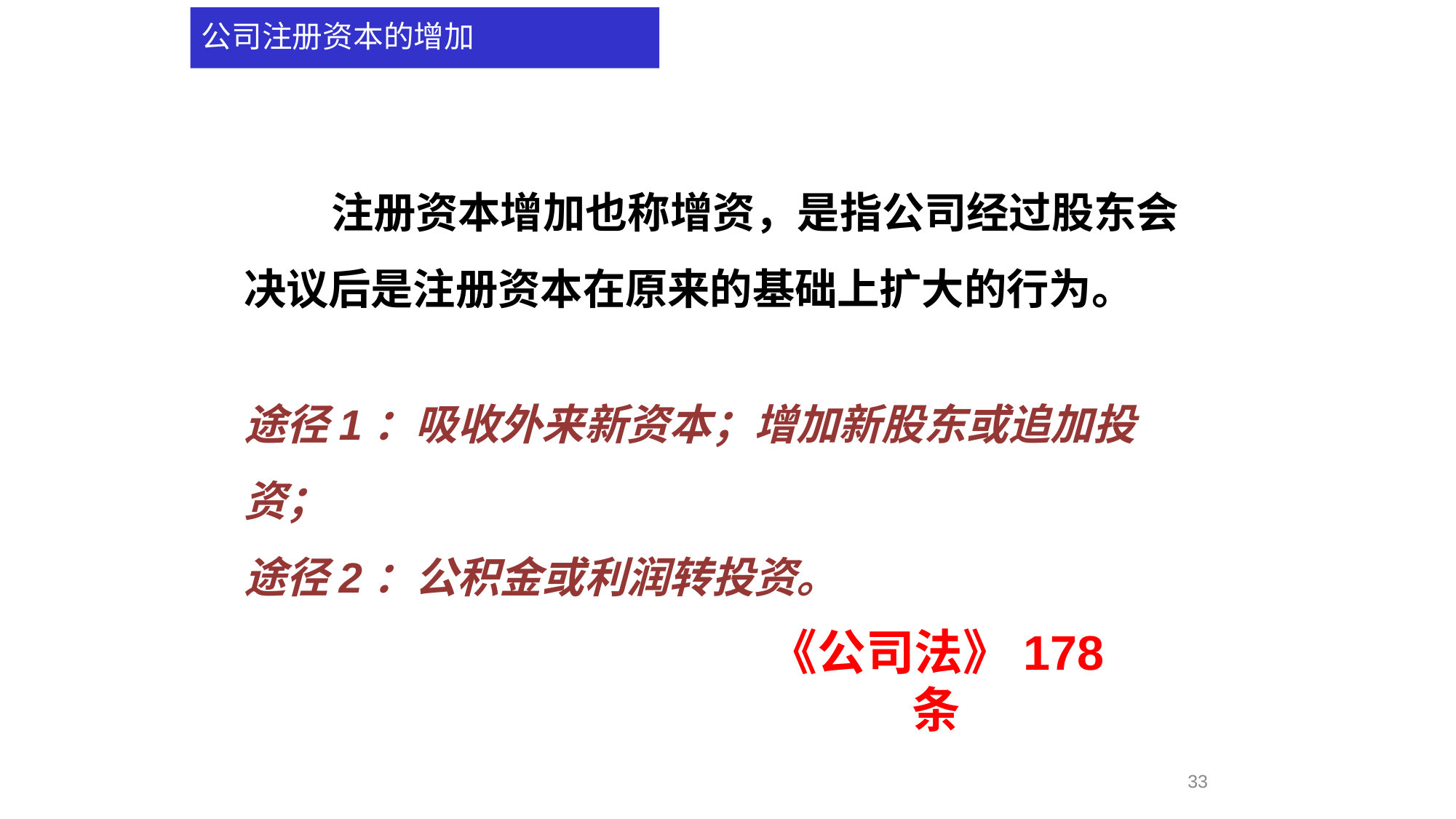

# 公司注册资本的增加
        注册资本增加也称增资，是指公司经过股东会决议后是注册资本在原来的基础上扩大的行为。
途径1：吸收外来新资本；增加新股东或追加投资；
途径2：公积金或利润转投资。

《公司法》178 条
33